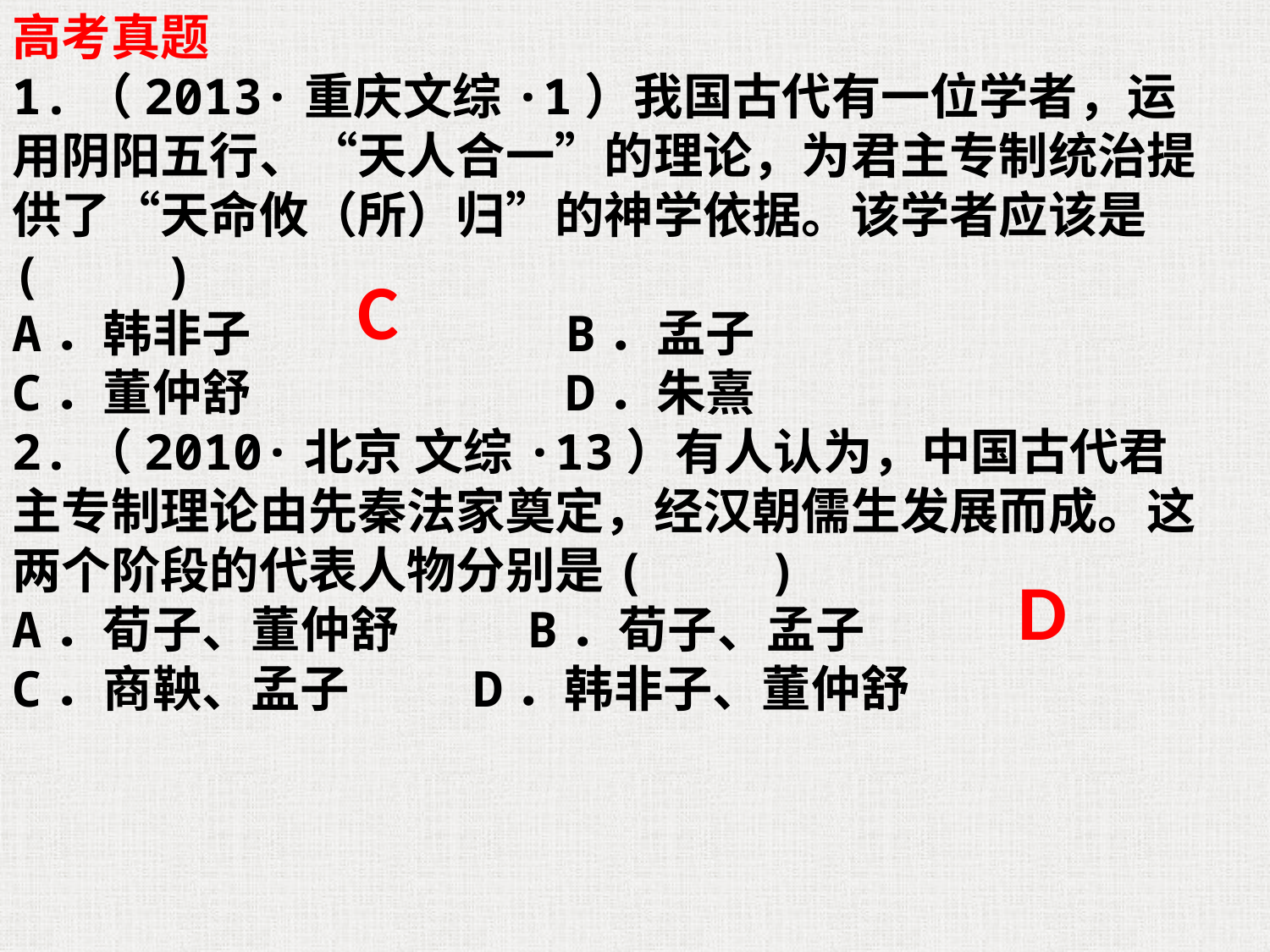

高考真题
1.（2013·重庆文综·1）我国古代有一位学者，运用阴阳五行、“天人合一”的理论，为君主专制统治提供了“天命攸（所）归”的神学依据。该学者应该是(　　)
A．韩非子                           B．孟子
C．董仲舒                           D．朱熹
2.（2010·北京 文综·13）有人认为，中国古代君主专制理论由先秦法家奠定，经汉朝儒生发展而成。这两个阶段的代表人物分别是(　　)
A．荀子、董仲舒　      B．荀子、孟子
C．商鞅、孟子          D．韩非子、董仲舒

C
D